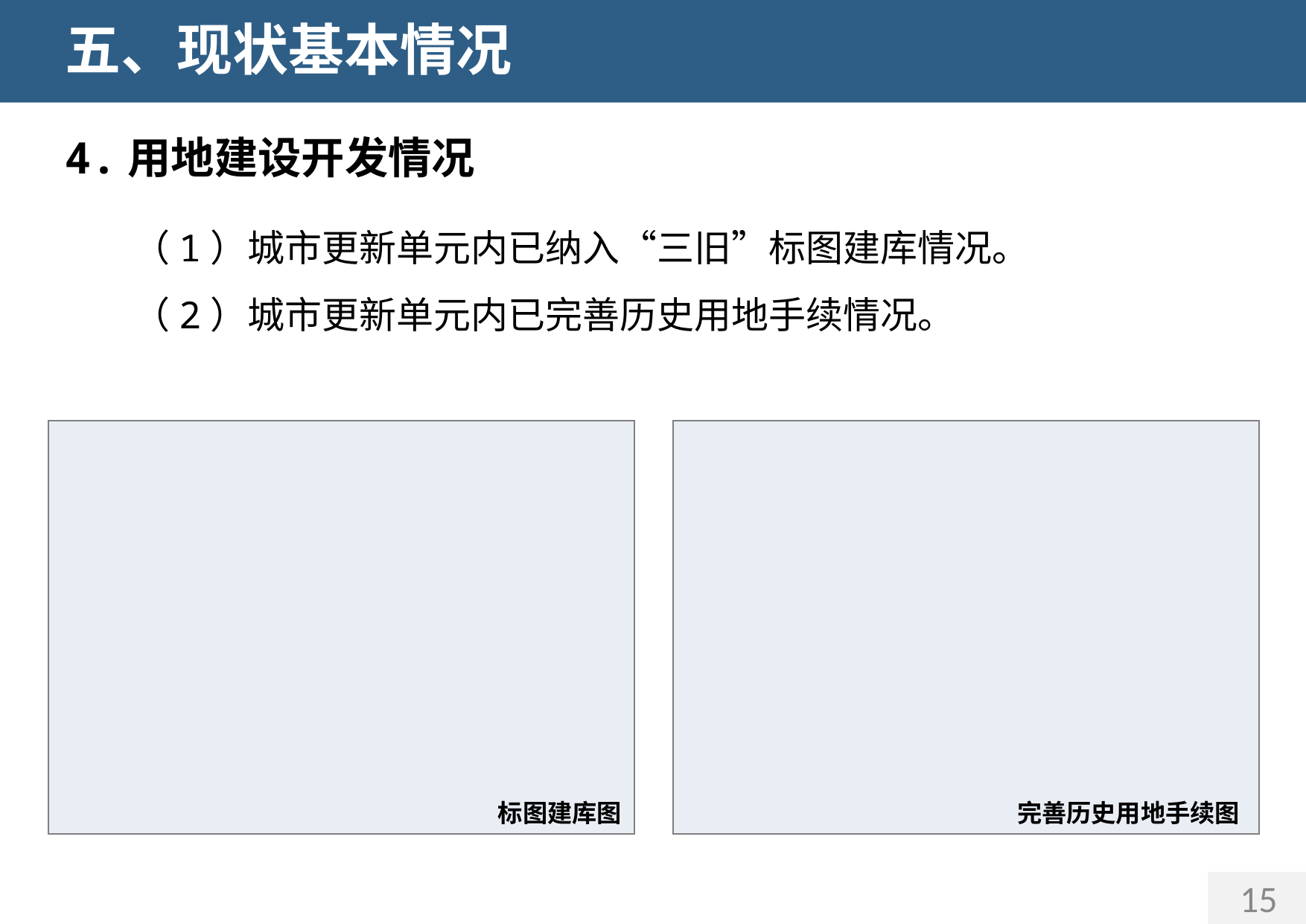

五、现状基本情况
4.用地建设开发情况
（1）城市更新单元内已纳入“三旧”标图建库情况。
（2）城市更新单元内已完善历史用地手续情况。

标图建库图
完善历史用地手续图
15